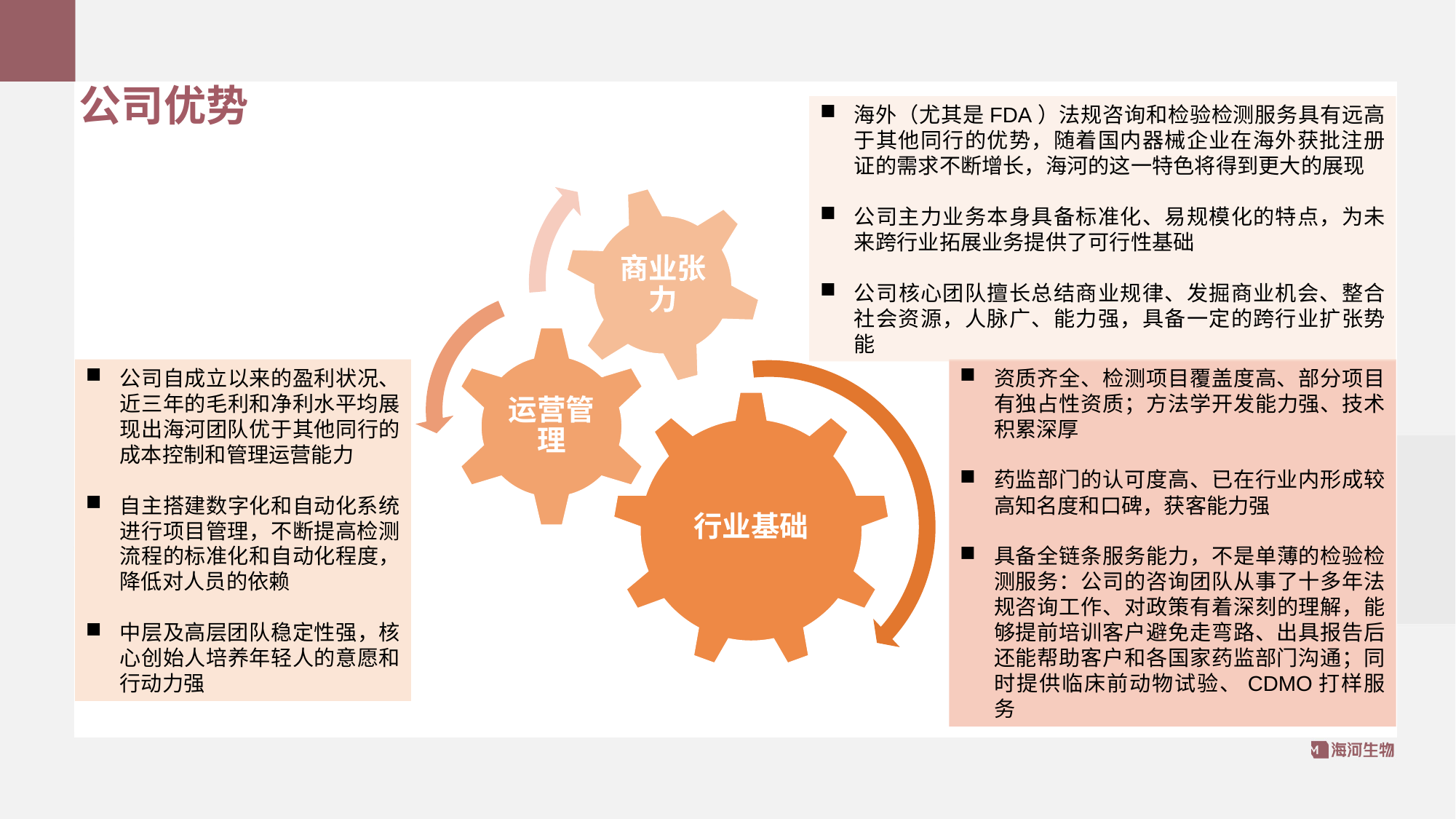

公司优势

海外（尤其是FDA）法规咨询和检验检测服务具有远高于其他同行的优势，随着国内器械企业在海外获批注册证的需求不断增长，海河的这一特色将得到更大的展现

公司主力业务本身具备标准化、易规模化的特点，为未来跨行业拓展业务提供了可行性基础

公司核心团队擅长总结商业规律、发掘商业机会、整合社会资源，人脉广、能力强，具备一定的跨行业扩张势能
行业基础
运营管理
商业张力
公司自成立以来的盈利状况、近三年的毛利和净利水平均展现出海河团队优于其他同行的成本控制和管理运营能力

自主搭建数字化和自动化系统进行项目管理，不断提高检测流程的标准化和自动化程度，降低对人员的依赖

中层及高层团队稳定性强，核心创始人培养年轻人的意愿和行动力强
资质齐全、检测项目覆盖度高、部分项目有独占性资质；方法学开发能力强、技术积累深厚

药监部门的认可度高、已在行业内形成较高知名度和口碑，获客能力强

具备全链条服务能力，不是单薄的检验检测服务：公司的咨询团队从事了十多年法规咨询工作、对政策有着深刻的理解，能够提前培训客户避免走弯路、出具报告后还能帮助客户和各国家药监部门沟通；同时提供临床前动物试验、CDMO打样服务